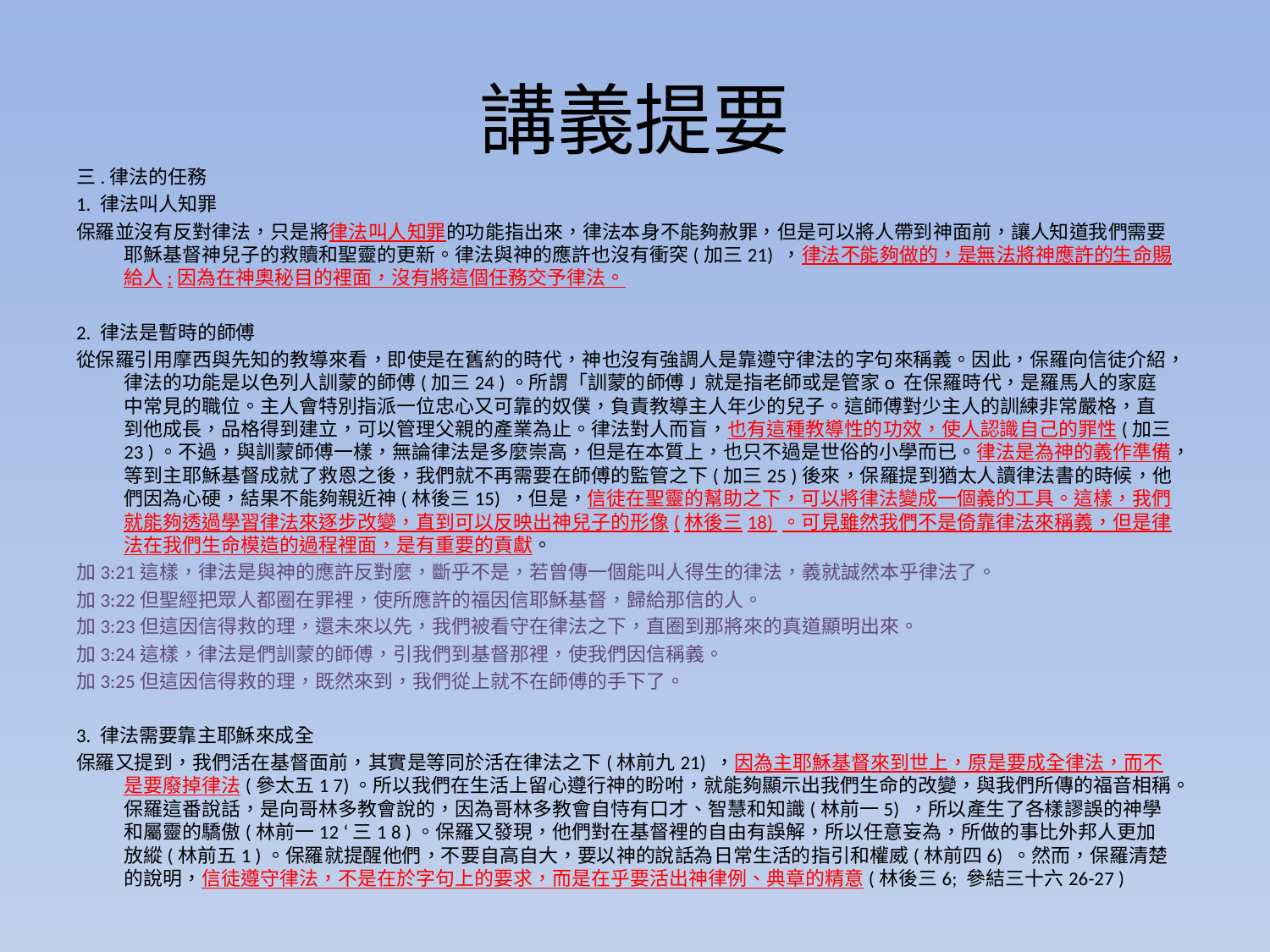

# 講義提要
三.律法的任務
1. 律法叫人知罪
保羅並沒有反對律法，只是將律法叫人知罪的功能指出來，律法本身不能夠赦罪，但是可以將人帶到神面前，讓人知道我們需要耶穌基督神兒子的救贖和聖靈的更新。律法與神的應許也沒有衝突(加三21) ，律法不能夠做的，是無法將神應許的生命賜給人;因為在神奧秘目的裡面，沒有將這個任務交予律法。

2. 律法是暫時的師傅
從保羅引用摩西與先知的教導來看，即使是在舊約的時代，神也沒有強調人是靠遵守律法的字句來稱義。因此，保羅向信徒介紹，律法的功能是以色列人訓蒙的師傅(加三24 )。所謂「訓蒙的師傅J 就是指老師或是管家o 在保羅時代，是羅馬人的家庭中常見的職位。主人會特別指派一位忠心又可靠的奴僕，負責教導主人年少的兒子。這師傅對少主人的訓練非常嚴格，直到他成長，品格得到建立，可以管理父親的產業為止。律法對人而盲，也有這種教導性的功效，使人認識自己的罪性(加三23 )。不過，與訓蒙師傅一樣，無論律法是多麼崇高，但是在本質上，也只不過是世俗的小學而已。律法是為神的義作準備，等到主耶穌基督成就了救恩之後，我們就不再需要在師傅的監管之下(加三25 )後來，保羅提到猶太人讀律法書的時候，他們因為心硬，結果不能夠親近神(林後三15) ，但是，信徒在聖靈的幫助之下，可以將律法變成一個義的工具。這樣，我們就能夠透過學習律法來逐步改變，直到可以反映出神兒子的形像(林後三18) 。可見雖然我們不是倚靠律法來稱義，但是律法在我們生命模造的過程裡面，是有重要的貢獻。
加3:21這樣，律法是與神的應許反對麼，斷乎不是，若曾傳一個能叫人得生的律法，義就誠然本乎律法了。
加3:22但聖經把眾人都圈在罪裡，使所應許的福因信耶穌基督，歸給那信的人。
加3:23但這因信得救的理，還未來以先，我們被看守在律法之下，直圈到那將來的真道顯明出來。
加3:24這樣，律法是們訓蒙的師傅，引我們到基督那裡，使我們因信稱義。
加3:25但這因信得救的理，既然來到，我們從上就不在師傅的手下了。

3. 律法需要靠主耶穌來成全
保羅又提到，我們活在基督面前，其實是等同於活在律法之下(林前九21) ，因為主耶穌基督來到世上，原是要成全律法，而不是要廢掉律法(參太五1 7)。所以我們在生活上留心遵行神的盼咐，就能夠顯示出我們生命的改變，與我們所傳的福音相稱。保羅這番說話，是向哥林多教會說的，因為哥林多教會自恃有口才、智慧和知識(林前一5) ，所以產生了各樣謬誤的神學和屬靈的驕傲(林前一12 ‘三1 8 )。保羅又發現，他們對在基督裡的自由有誤解，所以任意妄為，所做的事比外邦人更加放縱(林前五1 )。保羅就提醒他們，不要自高自大，要以神的說話為日常生活的指引和權威(林前四6) 。然而，保羅清楚的說明，信徒遵守律法，不是在於字句上的要求，而是在乎要活出神律例、典章的精意(林後三6; 參結三十六26-27 )